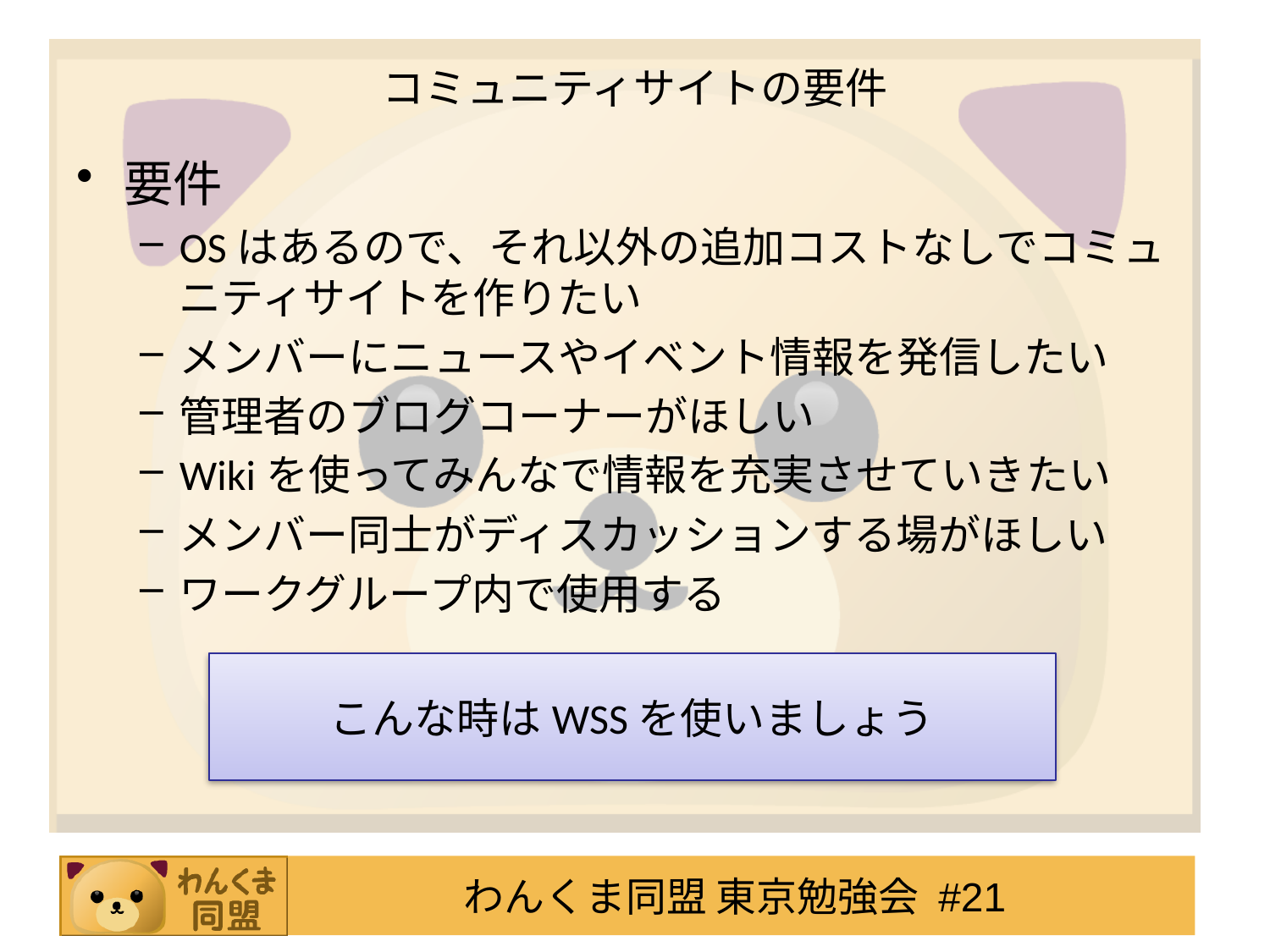

# コミュニティサイトの要件
要件
OSはあるので、それ以外の追加コストなしでコミュニティサイトを作りたい
メンバーにニュースやイベント情報を発信したい
管理者のブログコーナーがほしい
Wikiを使ってみんなで情報を充実させていきたい
メンバー同士がディスカッションする場がほしい
ワークグループ内で使用する

こんな時はWSSを使いましょう